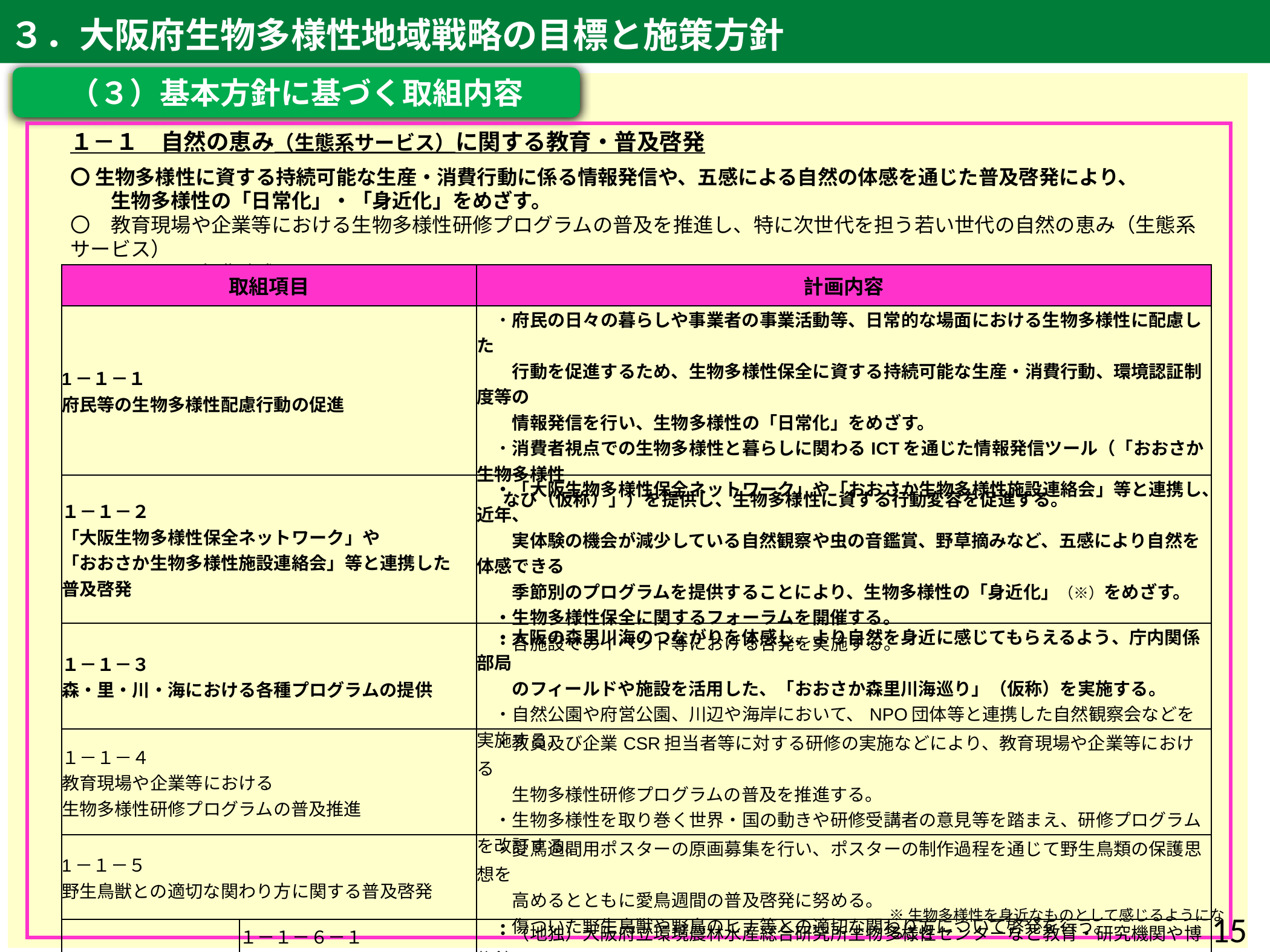

３．大阪府生物多様性地域戦略の目標と施策方針
（３）基本方針に基づく取組内容

１－１　自然の恵み（生態系サービス）に関する教育・普及啓発

〇 生物多様性に資する持続可能な生産・消費行動に係る情報発信や、五感による自然の体感を通じた普及啓発により、
　　生物多様性の「日常化」・「身近化」をめざす。
〇　教育現場や企業等における生物多様性研修プログラムの普及を推進し、特に次世代を担う若い世代の自然の恵み（生態系サービス）
　　 に関する意識醸成を図る。
| 取組項目 |  | 計画内容 |
| --- | --- | --- |
| 1－１－１ 府民等の生物多様性配慮行動の促進 |  | ・府民の日々の暮らしや事業者の事業活動等、日常的な場面における生物多様性に配慮した 　　行動を促進するため、生物多様性保全に資する持続可能な生産・消費行動、環境認証制度等の 　　情報発信を行い、生物多様性の「日常化」をめざす。 　・消費者視点での生物多様性と暮らしに関わるICTを通じた情報発信ツール（「おおさか生物多様性 　 なび（仮称）」）を提供し、生物多様性に資する行動変容を促進する。 |
| １－１－２ 「大阪生物多様性保全ネットワーク」や 「おおさか生物多様性施設連絡会」等と連携した 普及啓発 |  | ・「大阪生物多様性保全ネットワーク」や「おおさか生物多様性施設連絡会」等と連携し、近年、 　　実体験の機会が減少している自然観察や虫の音鑑賞、野草摘みなど、五感により自然を体感できる　 　　季節別のプログラムを提供することにより、生物多様性の「身近化」（※）をめざす。 　・生物多様性保全に関するフォーラムを開催する。 　・各施設でのイベント等における啓発を実施する。 |
| １－１－３ 森・里・川・海における各種プログラムの提供 |  | ・大阪の森里川海のつながりを体感し、より自然を身近に感じてもらえるよう、庁内関係部局 　　のフィールドや施設を活用した、「おおさか森里川海巡り」（仮称）を実施する。 　・自然公園や府営公園、川辺や海岸において、NPO団体等と連携した自然観察会などを実施する。 |
| １－１－４ 教育現場や企業等における 生物多様性研修プログラムの普及推進 |  | ・教員及び企業CSR担当者等に対する研修の実施などにより、教育現場や企業等における 　　生物多様性研修プログラムの普及を推進する。 　・生物多様性を取り巻く世界・国の動きや研修受講者の意見等を踏まえ、研修プログラムを改訂する。 |
| 1－１－５ 野生鳥獣との適切な関わり方に関する普及啓発 |  | ・愛鳥週間用ポスターの原画募集を行い、ポスターの制作過程を通じて野生鳥類の保護思想を 　　高めるとともに愛鳥週間の普及啓発に努める。 　・傷ついた野生鳥獣や野鳥のヒナ等との適切な関わり方について啓発を行う。 |
| １－１－６ 生物多様性普及啓発 に係る人材育成 | １－１－６－１ 生物多様性研修プログラムを 活用した人材育成 | ・（地独）大阪府立環境農林水産総合研究所生物多様性センターなど教育・研究機関や博物館 　　等と連携し、教員や企業CSR担当者に対する研修等でのプログラムの活用を更に推進する。 |
|  | １－１－６－２ 堺第７－３区「共生の森」の 保全活動における人材育成 | ・堺第７－３区「共生の森」の研究フィールドとしての活用により、学生など若い世代の活動参加を 　　促進し、新たな人材の育成を行う。 |
※生物多様性を身近なものとして感じるようになること
15